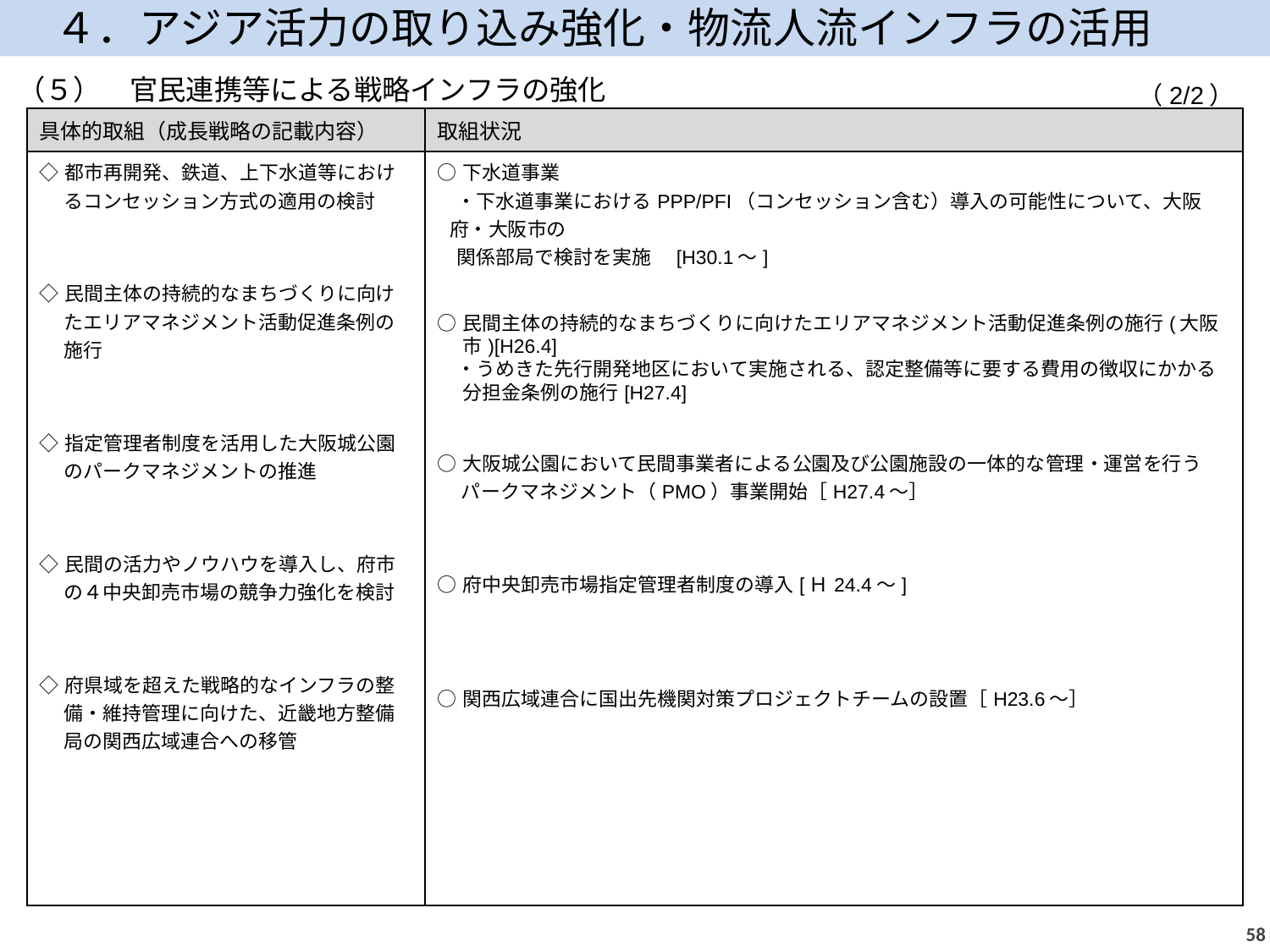

４．アジア活力の取り込み強化・物流人流インフラの活用
（５）　官民連携等による戦略インフラの強化
（2/2）
| 具体的取組（成長戦略の記載内容） | 取組状況 |
| --- | --- |
| ◇都市再開発、鉄道、上下水道等におけるコンセッション方式の適用の検討 ◇民間主体の持続的なまちづくりに向けたエリアマネジメント活動促進条例の施行 ◇指定管理者制度を活用した大阪城公園のパークマネジメントの推進 ◇民間の活力やノウハウを導入し、府市の４中央卸売市場の競争力強化を検討 ◇府県域を超えた戦略的なインフラの整備・維持管理に向けた、近畿地方整備局の関西広域連合への移管 | ○下水道事業 　・下水道事業におけるPPP/PFI（コンセッション含む）導入の可能性について、大阪府・大阪市の 関係部局で検討を実施　[H30.1～] ○民間主体の持続的なまちづくりに向けたエリアマネジメント活動促進条例の施行(大阪市)[H26.4] 　・うめきた先行開発地区において実施される、認定整備等に要する費用の徴収にかかる分担金条例の施行[H27.4] ○大阪城公園において民間事業者による公園及び公園施設の一体的な管理・運営を行う　 　 パークマネジメント（PMO）事業開始［H27.4～］ ○府中央卸売市場指定管理者制度の導入[Ｈ24.4～] ○関西広域連合に国出先機関対策プロジェクトチームの設置［H23.6～］ |
58